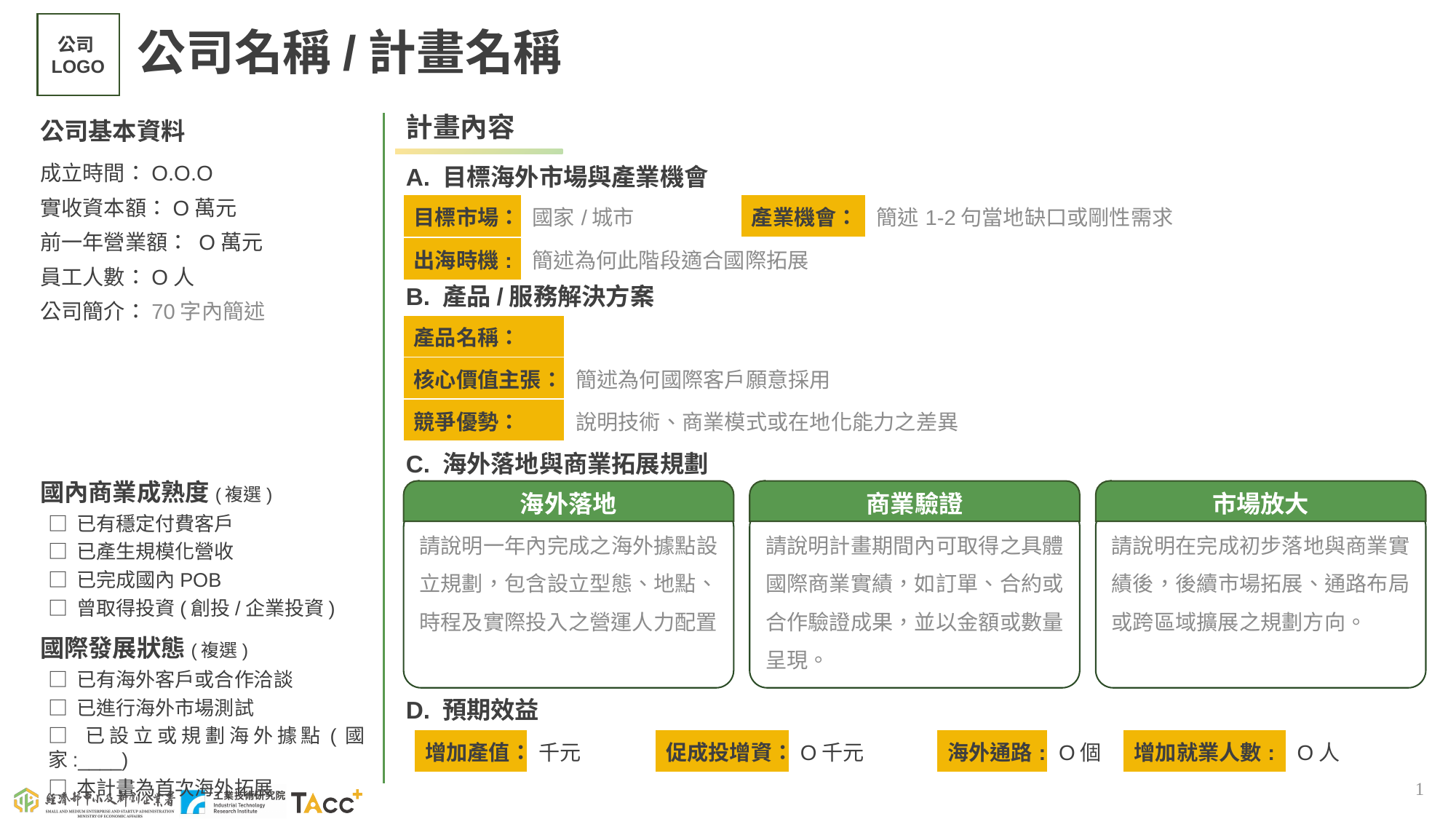

公司LOGO
# 公司名稱/計畫名稱
計畫內容
公司基本資料

成立時間：O.O.O
實收資本額：O萬元
前一年營業額： O萬元
員工人數：O人
公司簡介：70字內簡述
A. 目標海外市場與產業機會
| 目標市場： | 國家/城市 | 產業機會： | 簡述1-2句當地缺口或剛性需求 |
| --- | --- | --- | --- |
| 出海時機: | 簡述為何此階段適合國際拓展 |  |  |
B. 產品/服務解決方案
| 產品名稱： |  |
| --- | --- |
| 核心價值主張： | 簡述為何國際客戶願意採用 |
| 競爭優勢： | 說明技術、商業模式或在地化能力之差異 |
C. 海外落地與商業拓展規劃
國內商業成熟度(複選)
海外落地
請說明一年內完成之海外據點設立規劃，包含設立型態、地點、時程及實際投入之營運人力配置
商業驗證
請說明計畫期間內可取得之具體國際商業實績，如訂單、合約或合作驗證成果，並以金額或數量呈現。
市場放大
請說明在完成初步落地與商業實績後，後續市場拓展、通路布局或跨區域擴展之規劃方向。
□ 已有穩定付費客戶
□ 已產生規模化營收
□ 已完成國內POB
□ 曾取得投資(創投/企業投資)
國際發展狀態(複選)
□ 已有海外客戶或合作洽談
□ 已進行海外市場測試
□ 已設立或規劃海外據點(國家:____)
□ 本計畫為首次海外拓展
D. 預期效益
| 增加產值： | 千元 | 促成投增資： | O千元 | 海外通路: | O個 | 增加就業人數: | O人 |
| --- | --- | --- | --- | --- | --- | --- | --- |
1